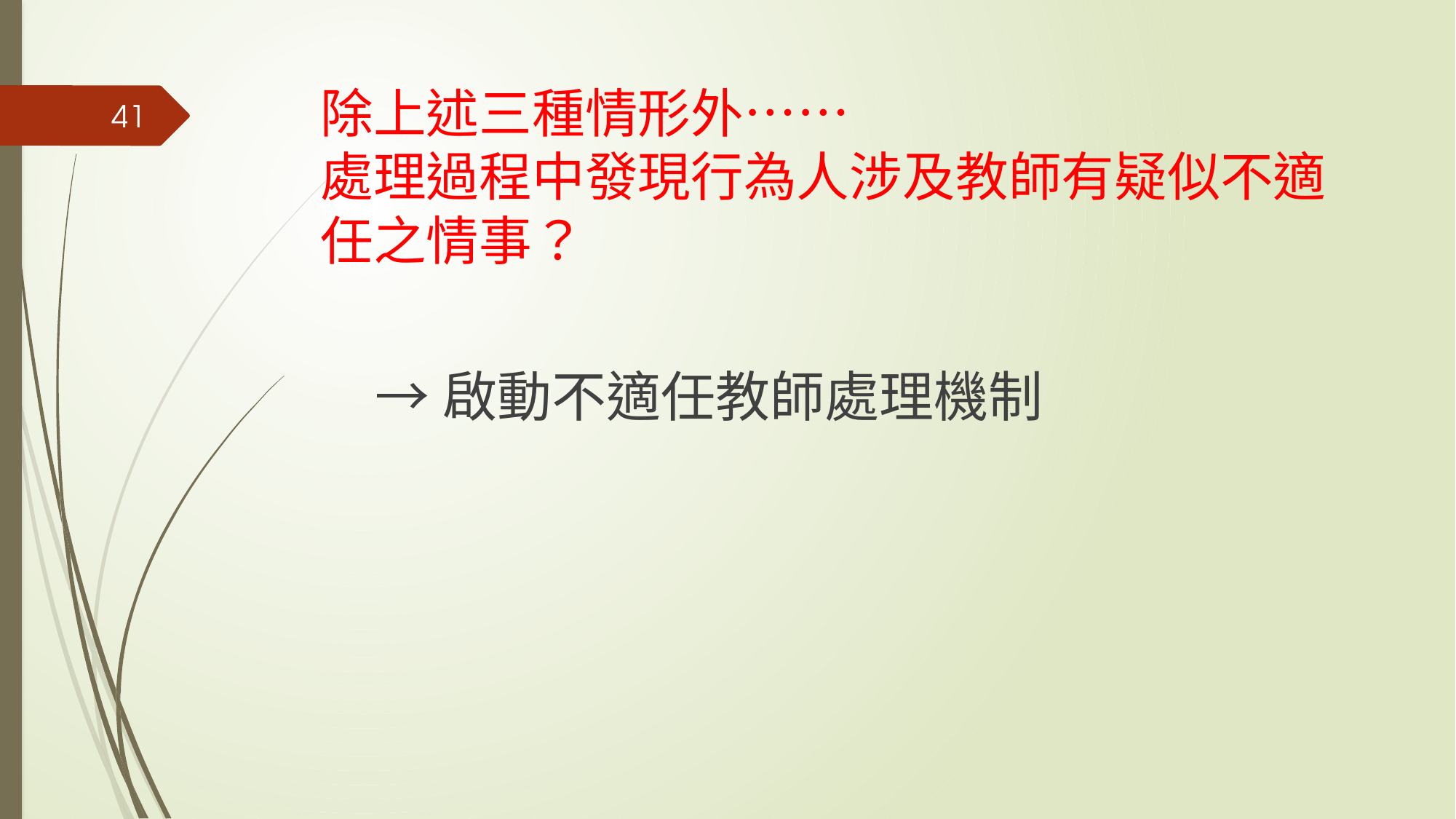

# 除上述三種情形外…… 處理過程中發現行為人涉及教師有疑似不適任之情事？
41

→啟動不適任教師處理機制